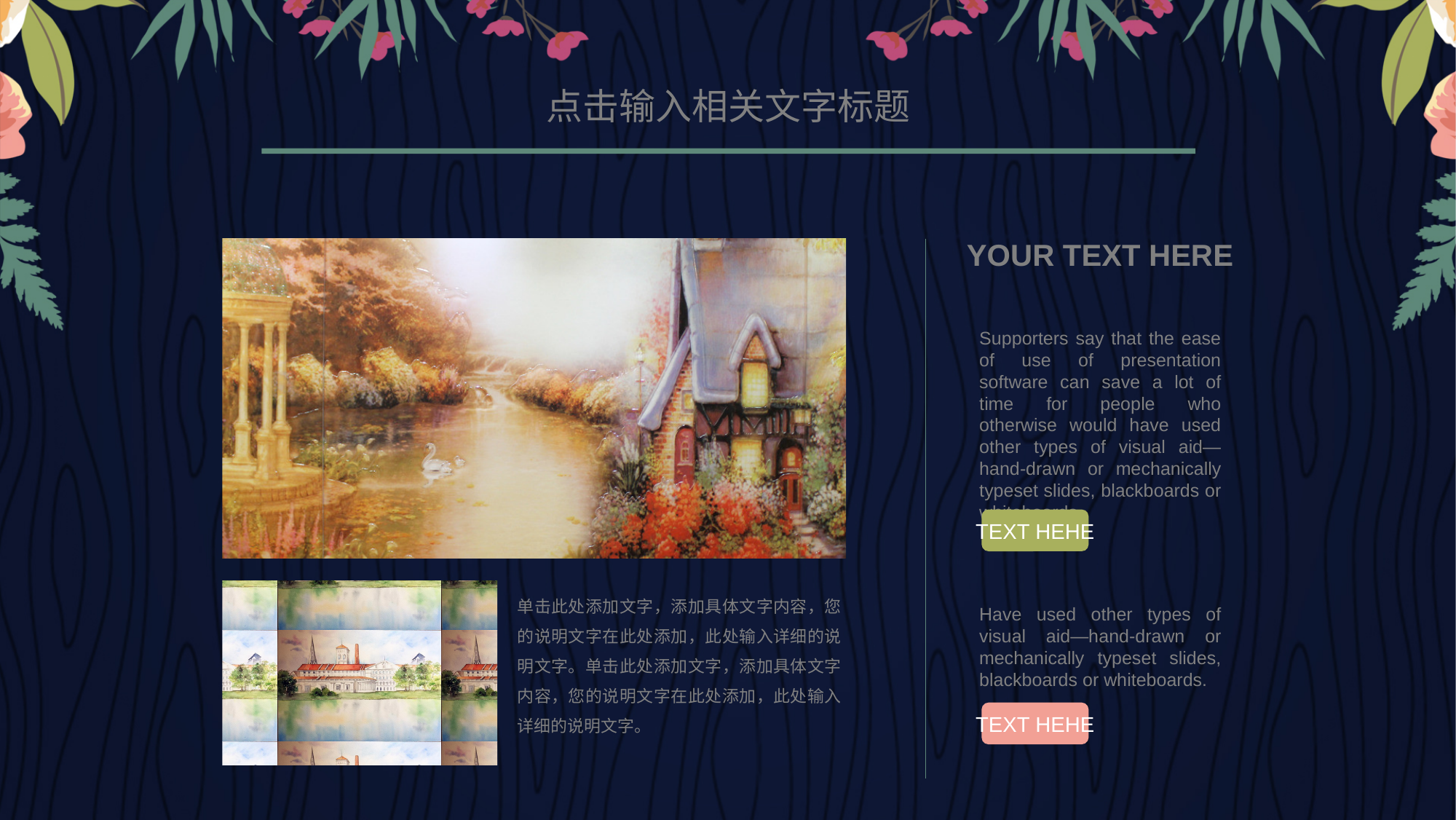

点击输入相关文字标题

YOUR TEXT HERE
Supporters say that the ease of use of presentation software can save a lot of time for people who otherwise would have used other types of visual aid—hand-drawn or mechanically typeset slides, blackboards or whiteboards.
TEXT HEHE
Have used other types of visual aid—hand-drawn or mechanically typeset slides, blackboards or whiteboards.
TEXT HEHE

单击此处添加文字，添加具体文字内容，您的说明文字在此处添加，此处输入详细的说明文字。单击此处添加文字，添加具体文字内容，您的说明文字在此处添加，此处输入详细的说明文字。